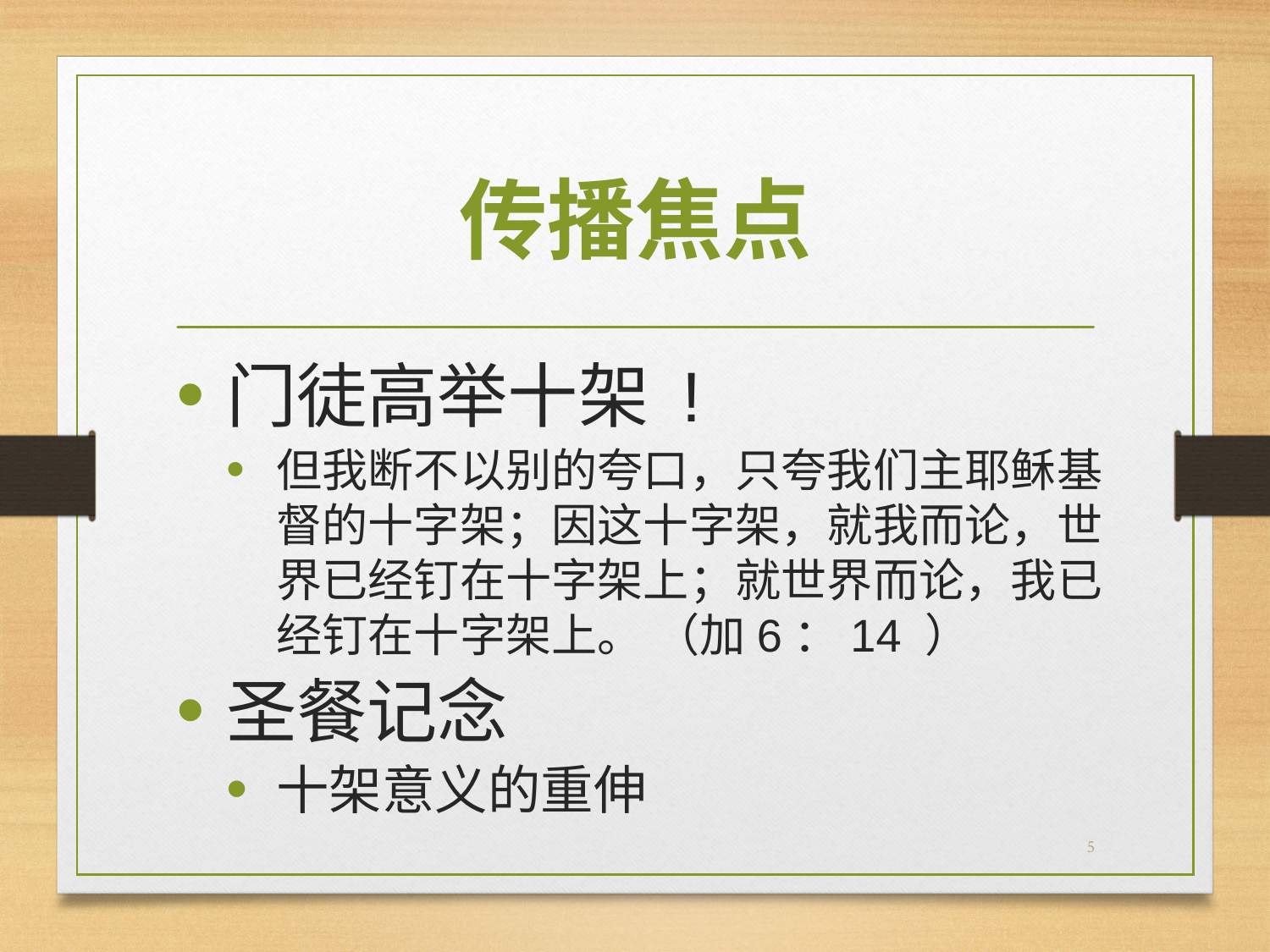

# 传播焦点
门徒高举十架 !
但我断不以别的夸口，只夸我们主耶稣基督的十字架；因这十字架，就我而论，世界已经钉在十字架上；就世界而论，我已经钉在十字架上。 （加6：14 ）
圣餐记念
十架意义的重伸

5